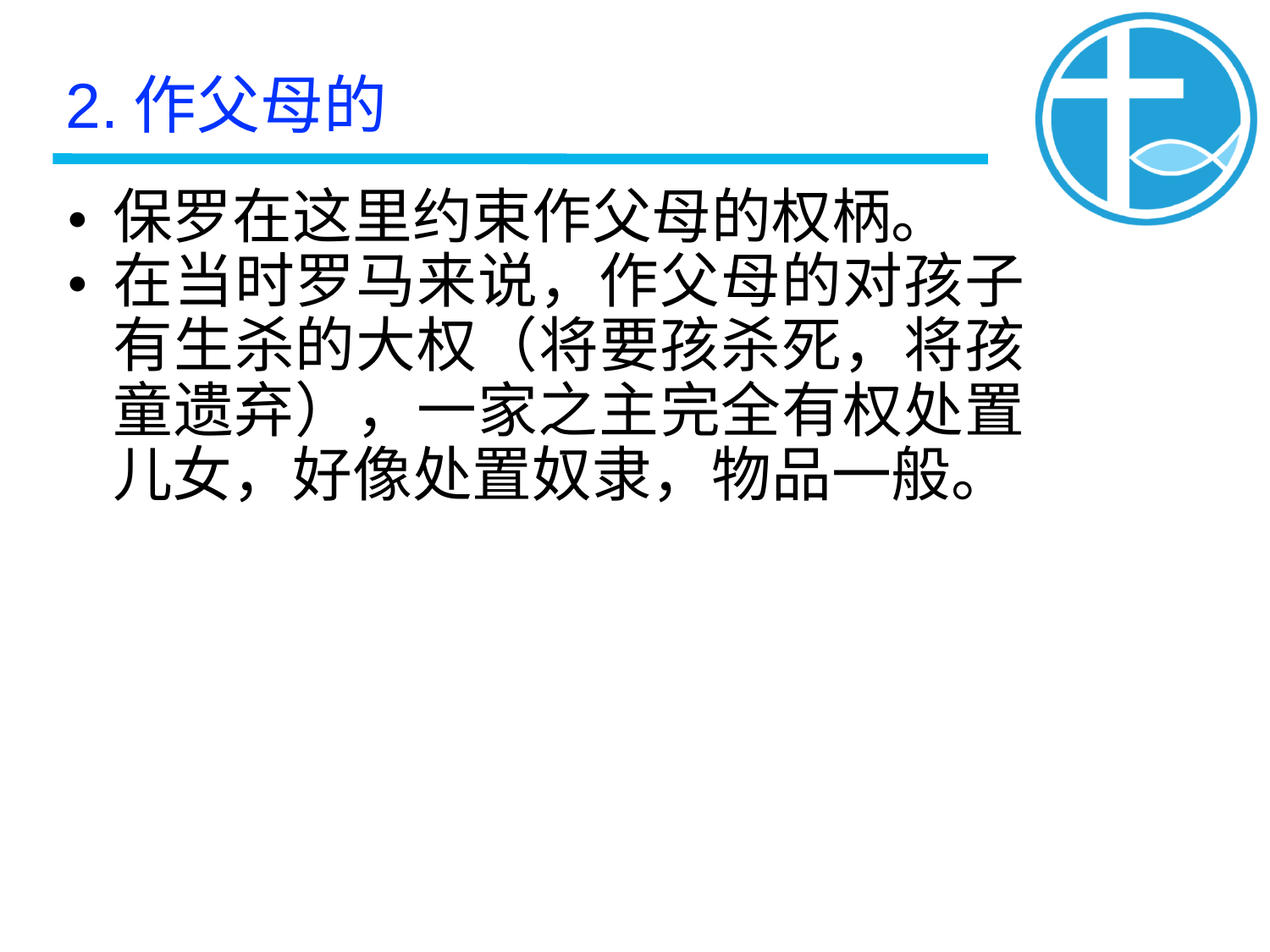

2.作父母的
保罗在这里约束作父母的权柄。
在当时罗马来说，作父母的对孩子有生杀的大权（将要孩杀死，将孩童遗弃），一家之主完全有权处置儿女，好像处置奴隶，物品一般。